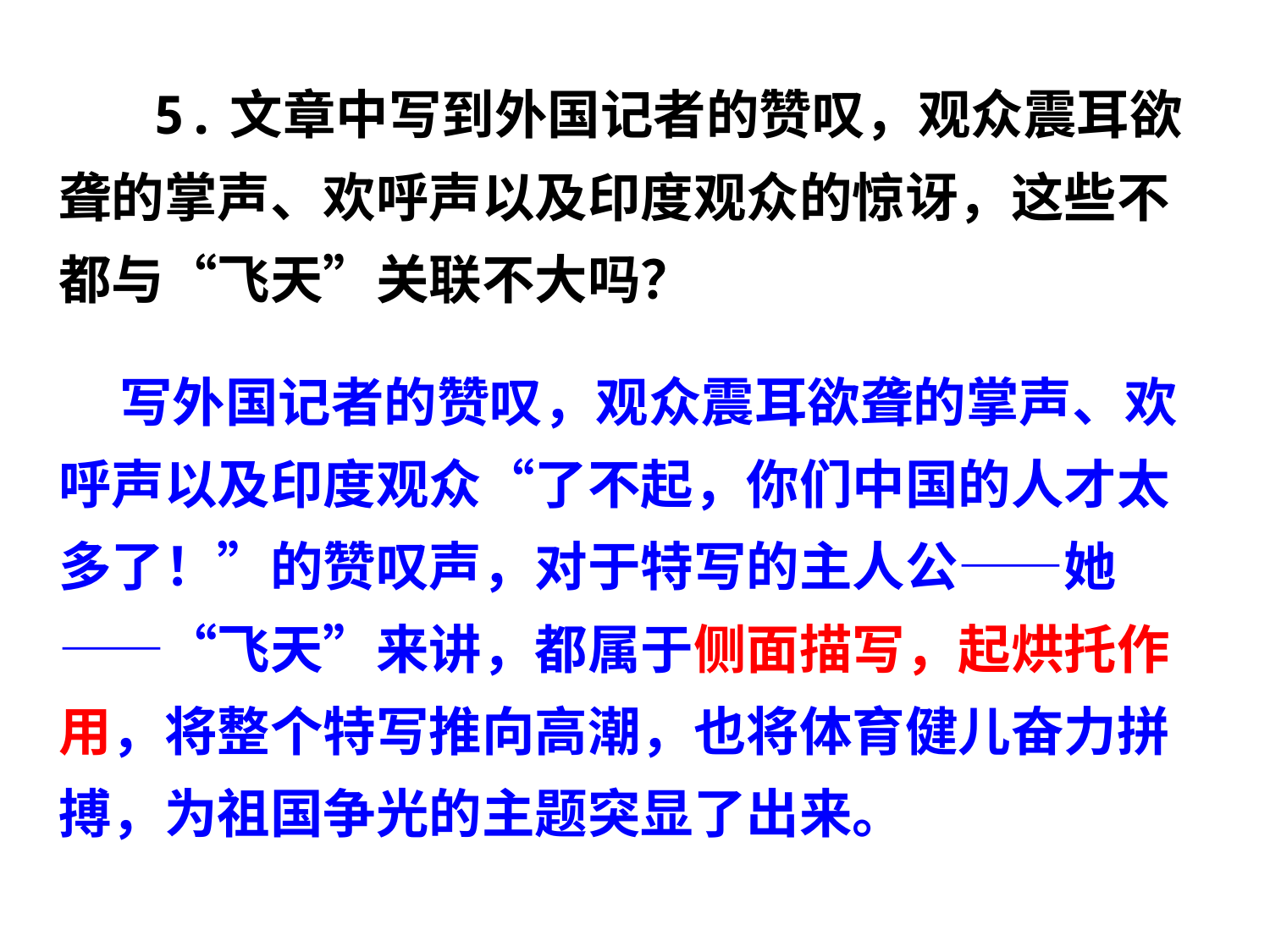

5.文章中写到外国记者的赞叹，观众震耳欲聋的掌声、欢呼声以及印度观众的惊讶，这些不都与“飞天”关联不大吗？
    写外国记者的赞叹，观众震耳欲聋的掌声、欢呼声以及印度观众“了不起，你们中国的人才太多了！”的赞叹声，对于特写的主人公——她——“飞天”来讲，都属于侧面描写，起烘托作用，将整个特写推向高潮，也将体育健儿奋力拼搏，为祖国争光的主题突显了出来。